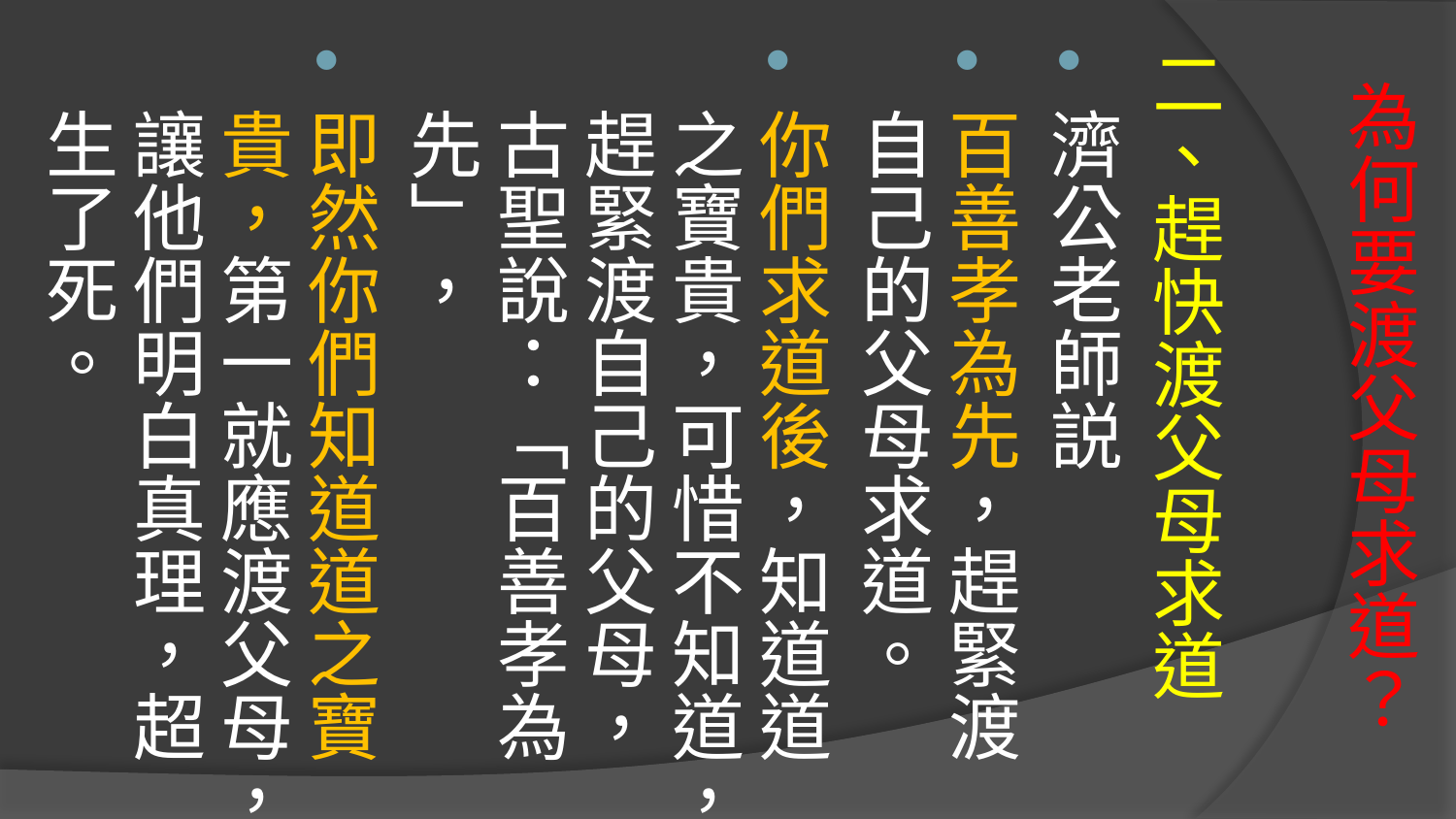

# 為何要渡父母求道？
二、趕快渡父母求道
濟公老師説
百善孝為先，趕緊渡自己的父母求道。
你們求道後，知道道之寶貴，可惜不知道，趕緊渡自己的父母，古聖說：「百善孝為先」，
即然你們知道道之寶貴，第一就應渡父母，讓他們明白真理，超生了死。